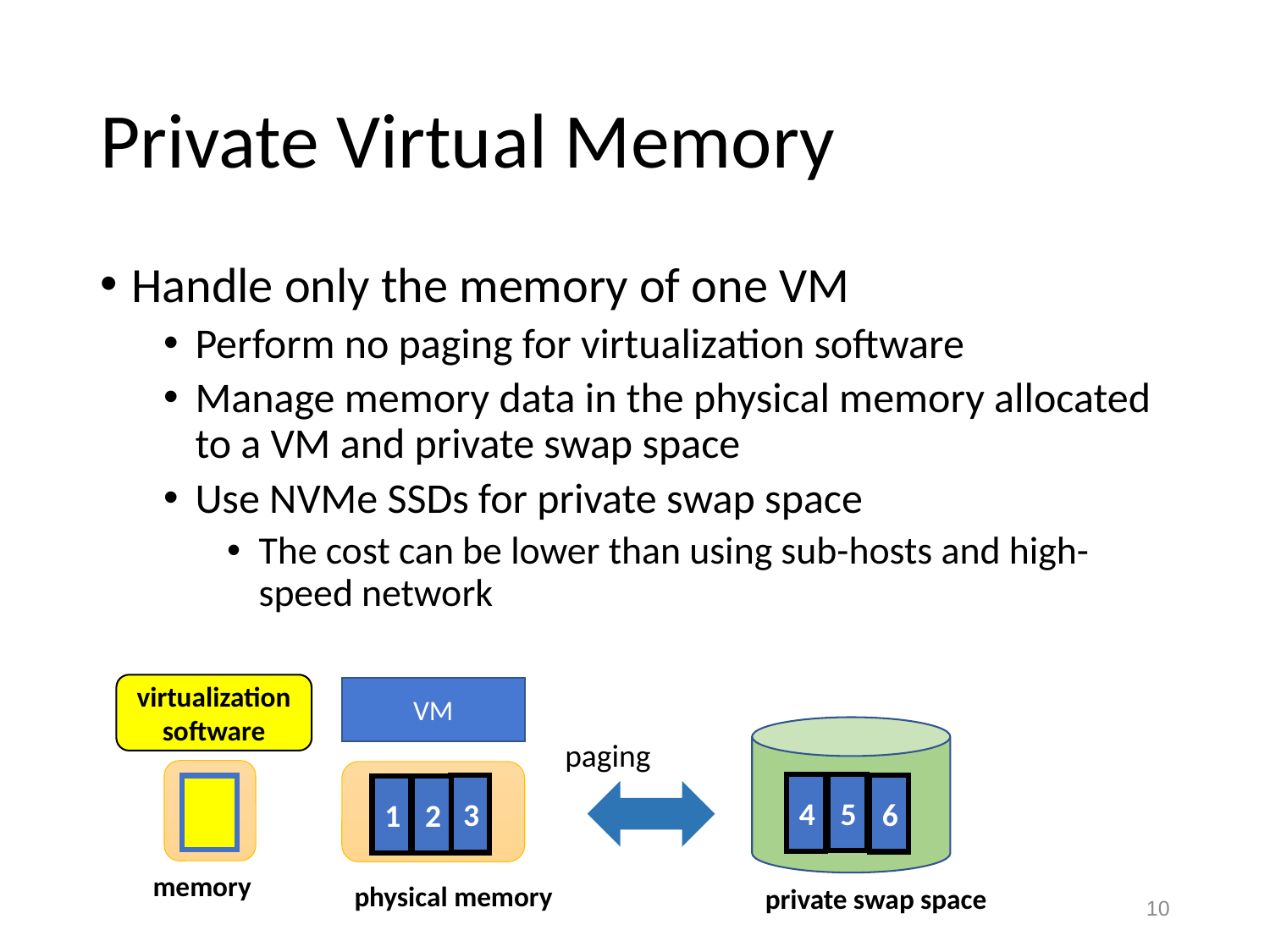

# Private Virtual Memory
Handle only the memory of one VM
Perform no paging for virtualization software
Manage memory data in the physical memory allocated to a VM and private swap space
Use NVMe SSDs for private swap space
The cost can be lower than using sub-hosts and high-speed network
virtualization
software
VM
ディスク
paging

4
5
6
3

1
2

memory
physical memory
private swap space
10